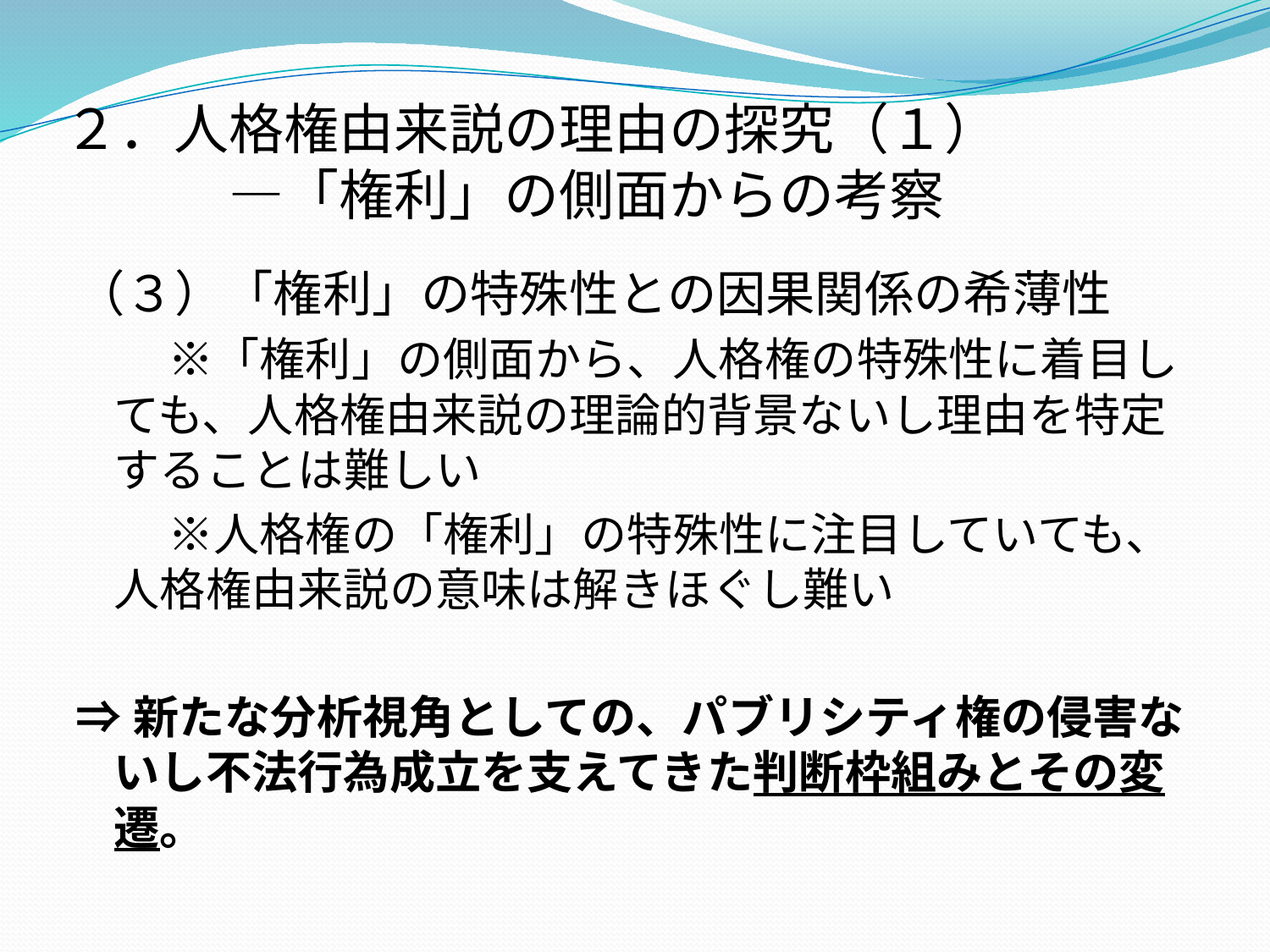

# ２．人格権由来説の理由の探究（１） 　　　―「権利」の側面からの考察
（３）「権利」の特殊性との因果関係の希薄性
　　※「権利」の側面から、人格権の特殊性に着目しても、人格権由来説の理論的背景ないし理由を特定することは難しい
　　※人格権の「権利」の特殊性に注目していても、人格権由来説の意味は解きほぐし難い

⇒新たな分析視角としての、パブリシティ権の侵害ないし不法行為成立を支えてきた判断枠組みとその変遷。